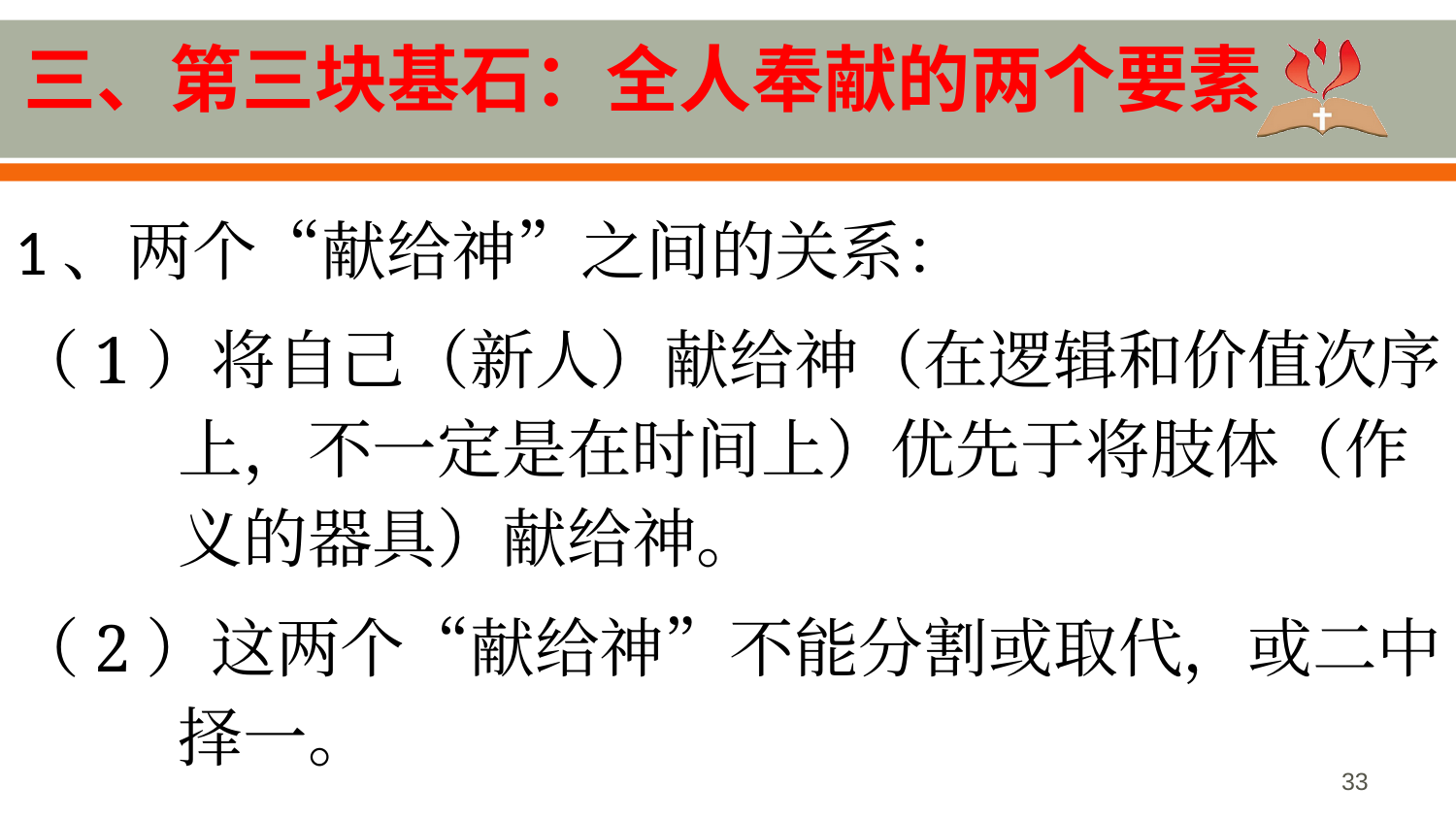

# 三、第三块基石：全人奉献的两个要素
1、两个“献给神”之间的关系：
（1）将自己（新人）献给神（在逻辑和价值次序上，不一定是在时间上）优先于将肢体（作义的器具）献给神。
（2）这两个“献给神”不能分割或取代，或二中择一。

33